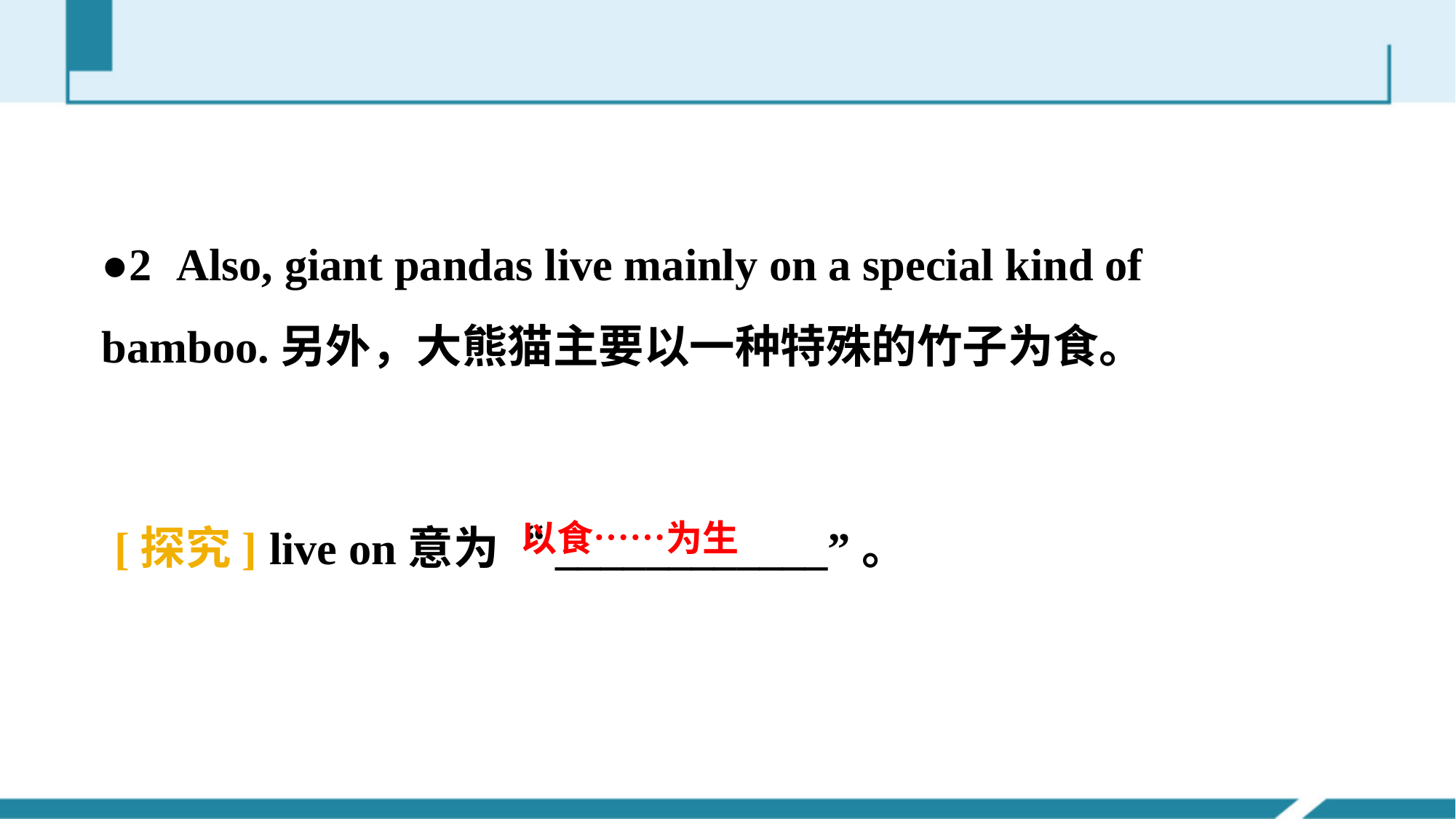

●2  Also, giant pandas live mainly on a special kind of bamboo.另外，大熊猫主要以一种特殊的竹子为食。
[探究] live on意为“____________”。
以食……为生